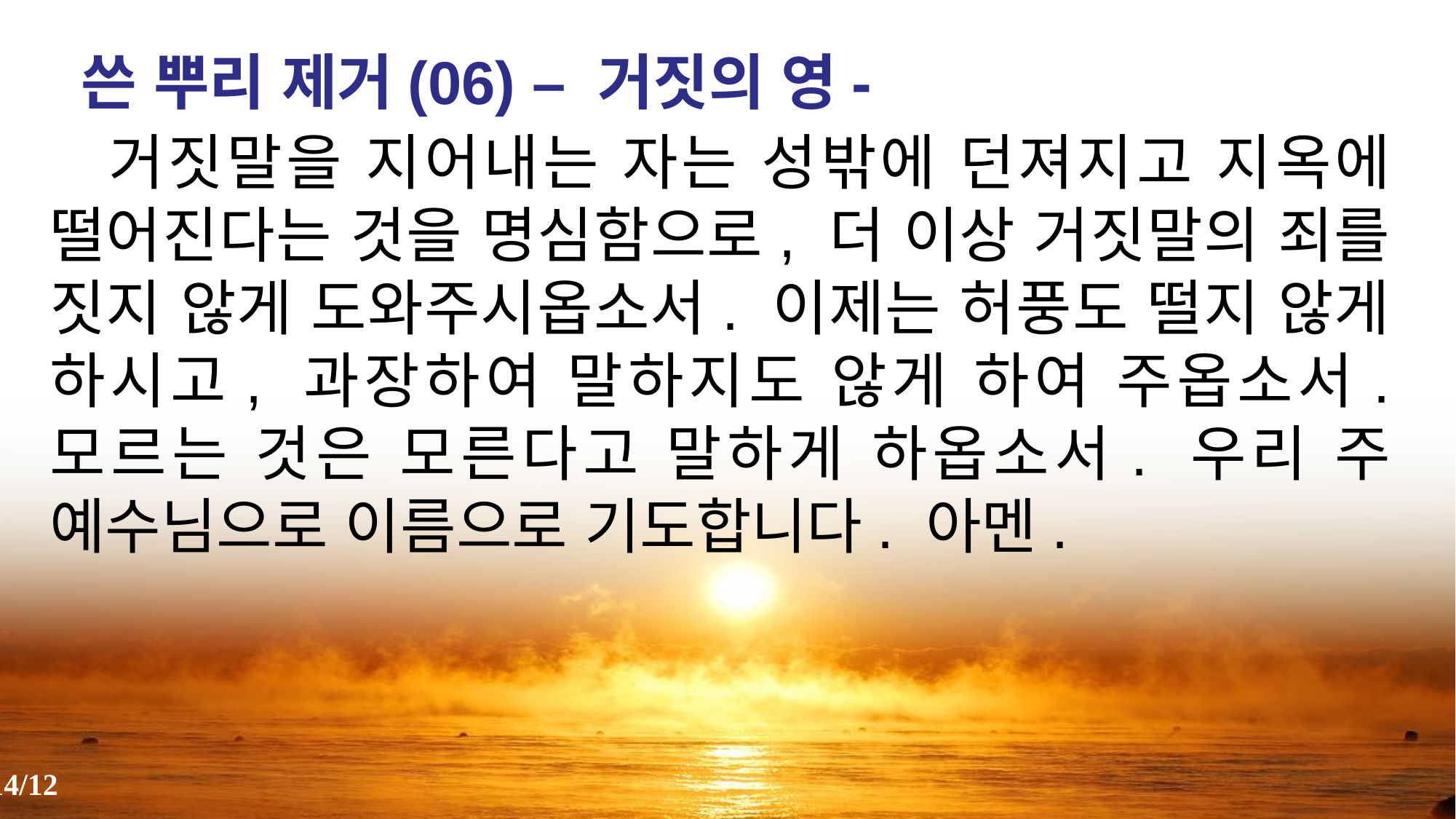

쓴 뿌리 제거(06) – 거짓의 영-
  거짓말을 지어내는 자는 성밖에 던져지고 지옥에 떨어진다는 것을 명심함으로, 더 이상 거짓말의 죄를 짓지 않게 도와주시옵소서. 이제는 허풍도 떨지 않게 하시고, 과장하여 말하지도 않게 하여 주옵소서. 모르는 것은 모른다고 말하게 하옵소서. 우리 주 예수님으로 이름으로 기도합니다. 아멘.